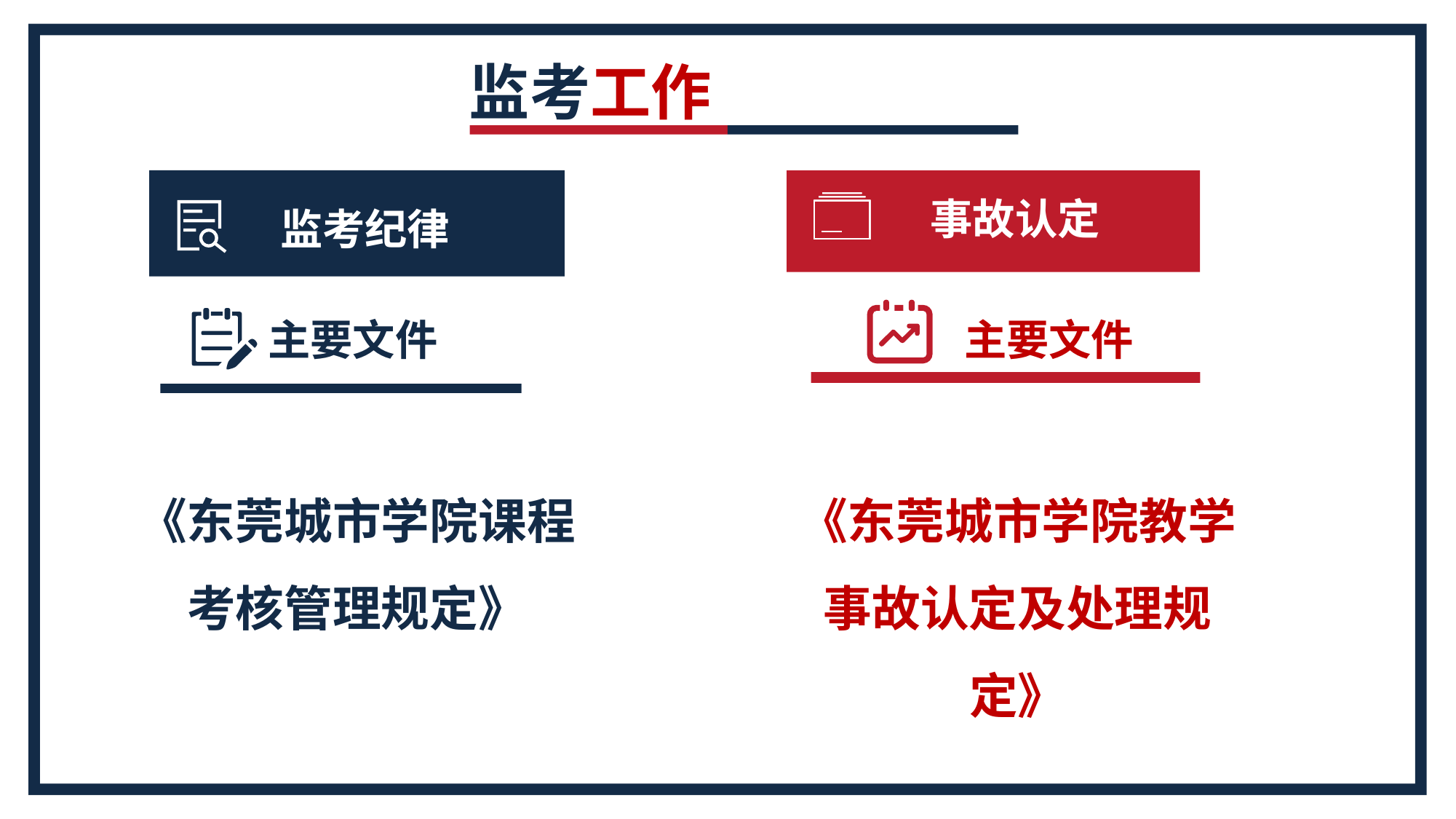

监考工作

事故认定

  监考纪律

主要文件

主要文件

《东莞城市学院课程考核管理规定》
《东莞城市学院教学事故认定及处理规定》